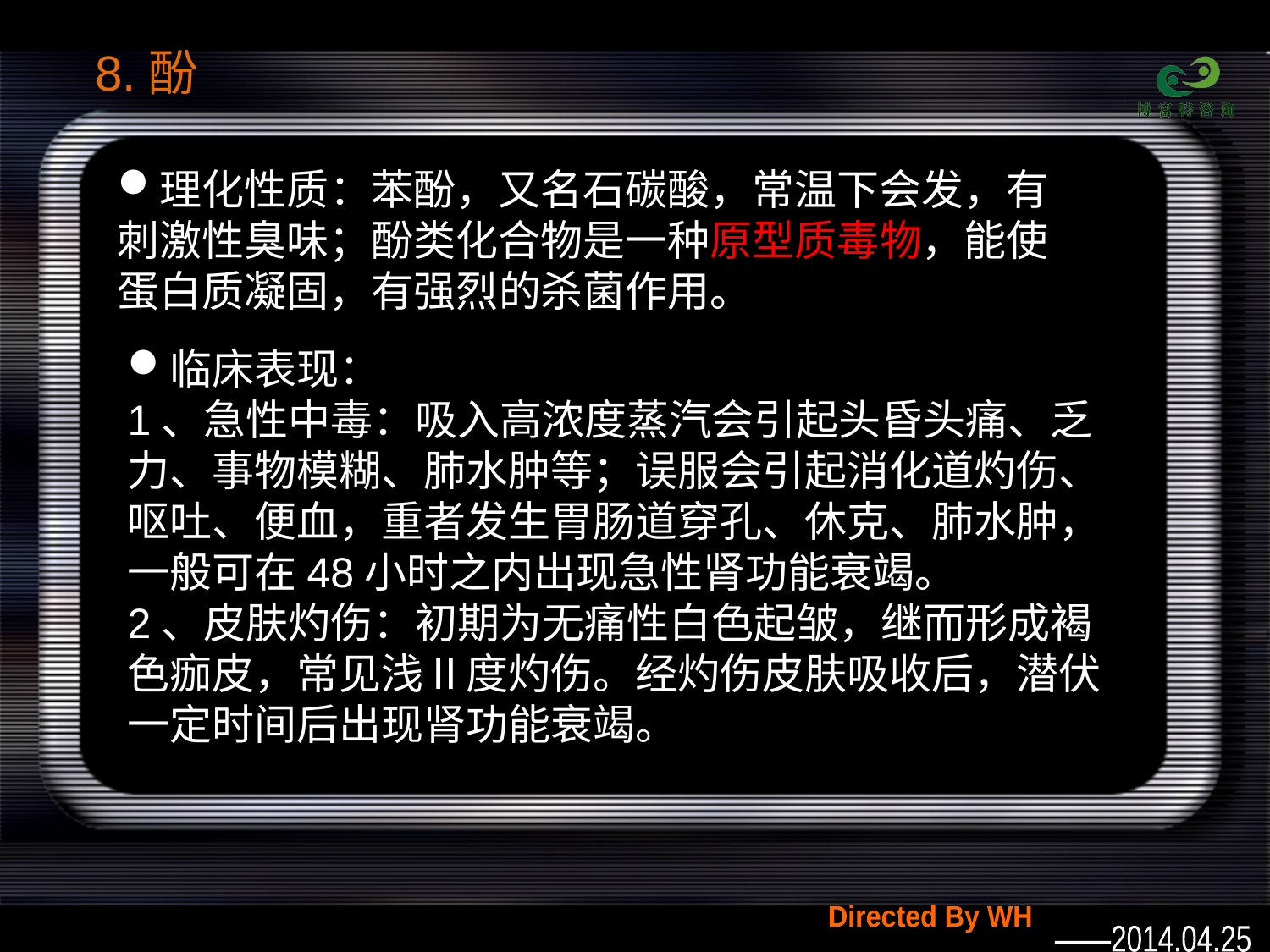

# 8.酚
理化性质：苯酚，又名石碳酸，常温下会发，有刺激性臭味；酚类化合物是一种原型质毒物，能使蛋白质凝固，有强烈的杀菌作用。
临床表现：
1、急性中毒：吸入高浓度蒸汽会引起头昏头痛、乏力、事物模糊、肺水肿等；误服会引起消化道灼伤、呕吐、便血，重者发生胃肠道穿孔、休克、肺水肿，一般可在48小时之内出现急性肾功能衰竭。
2、皮肤灼伤：初期为无痛性白色起皱，继而形成褐色痂皮，常见浅Ⅱ度灼伤。经灼伤皮肤吸收后，潜伏一定时间后出现肾功能衰竭。